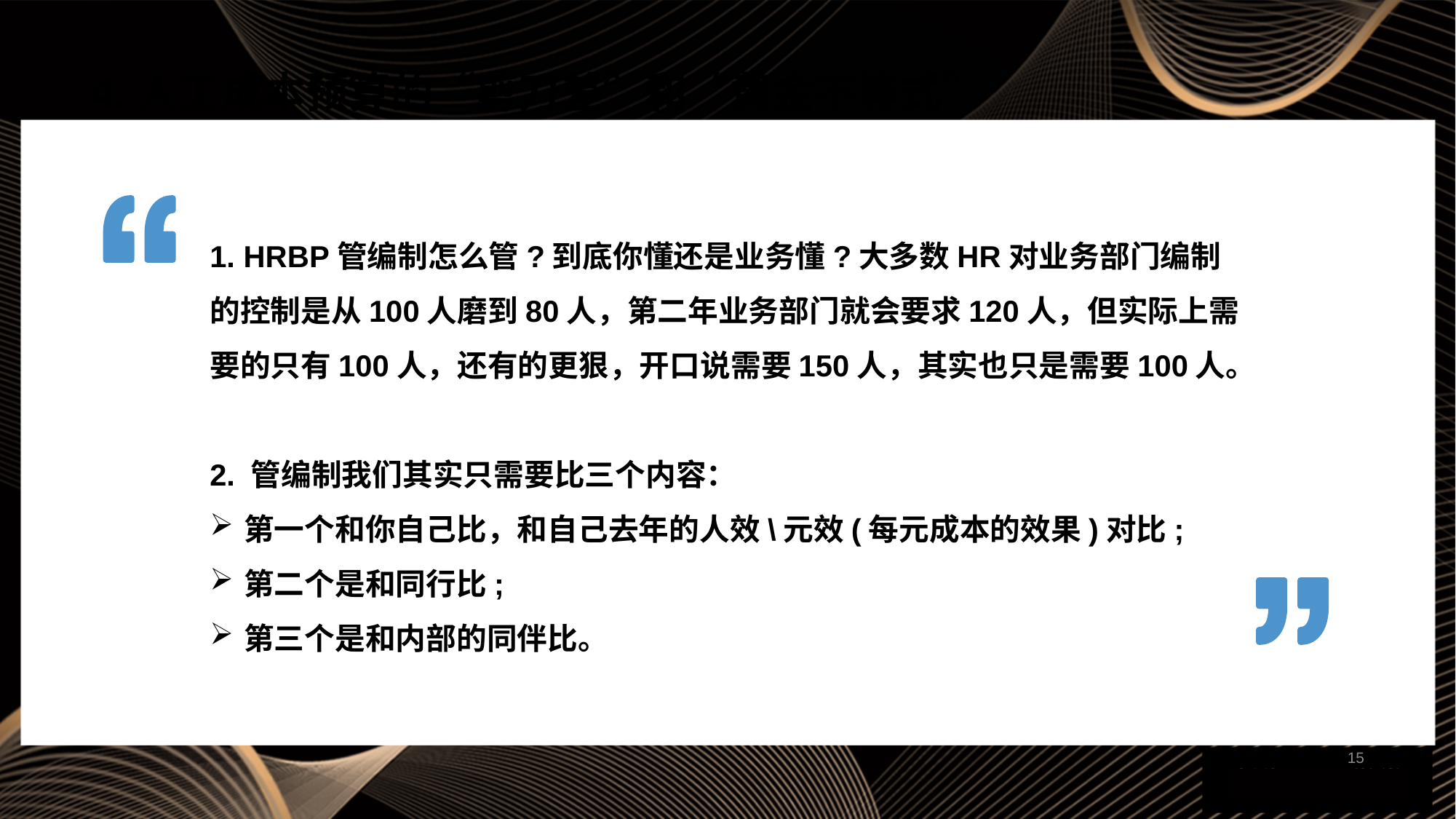

# 4.人工成本预算的“剪刀差”和“黄金不等式”

1. HRBP管编制怎么管?到底你懂还是业务懂?大多数HR对业务部门编制的控制是从100人磨到80人，第二年业务部门就会要求120人，但实际上需要的只有100人，还有的更狠，开口说需要150人，其实也只是需要100人。

2. 管编制我们其实只需要比三个内容：
第一个和你自己比，和自己去年的人效\元效(每元成本的效果)对比;
第二个是和同行比;
第三个是和内部的同伴比。

15